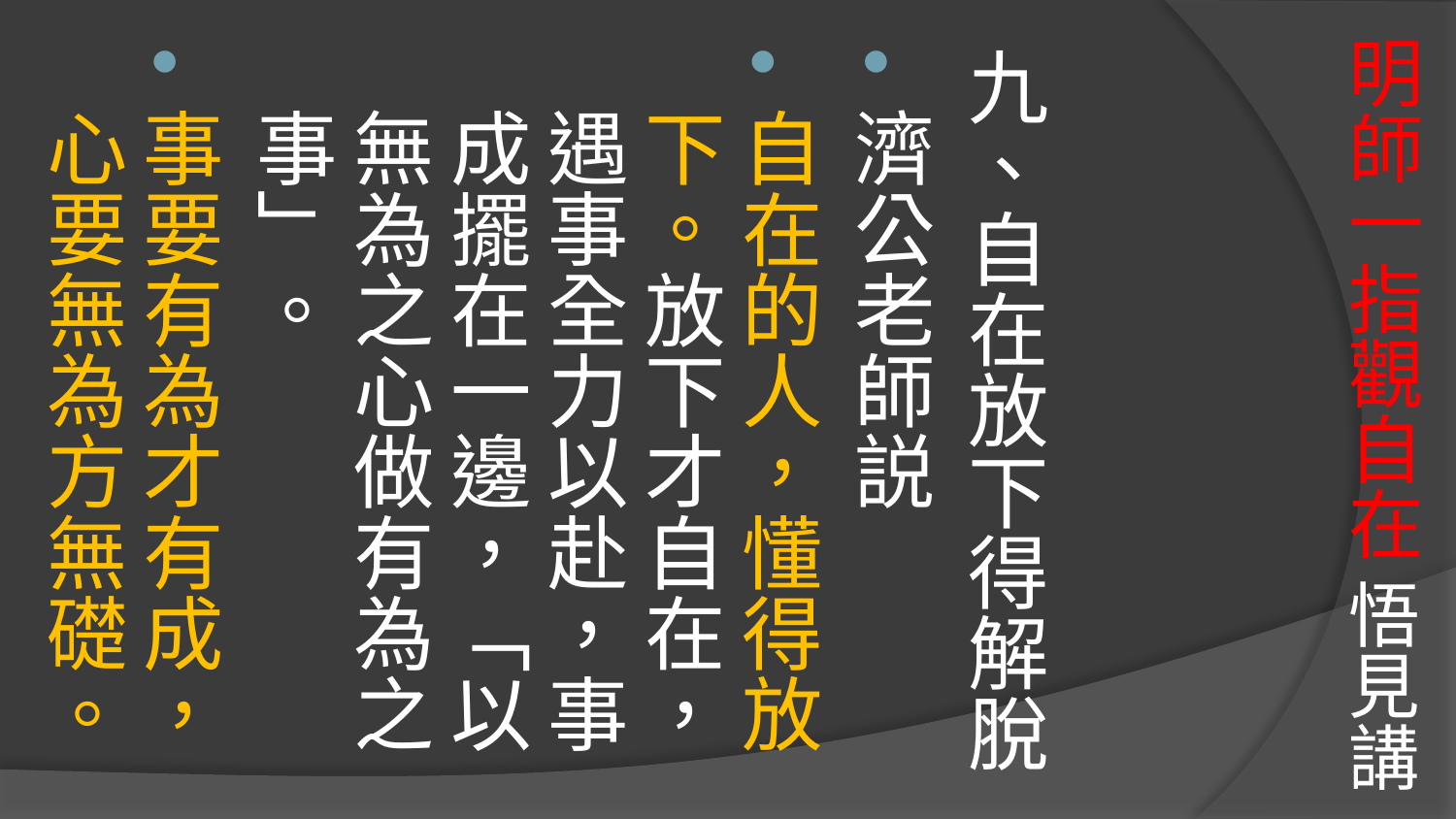

九、自在放下得解脫
濟公老師説
自在的人，懂得放下。放下才自在，遇事全力以赴，事成擺在一邊，「以無為之心做有為之事」。
事要有為才有成，心要無為方無礎。
# 明師一指觀自在 悟見講